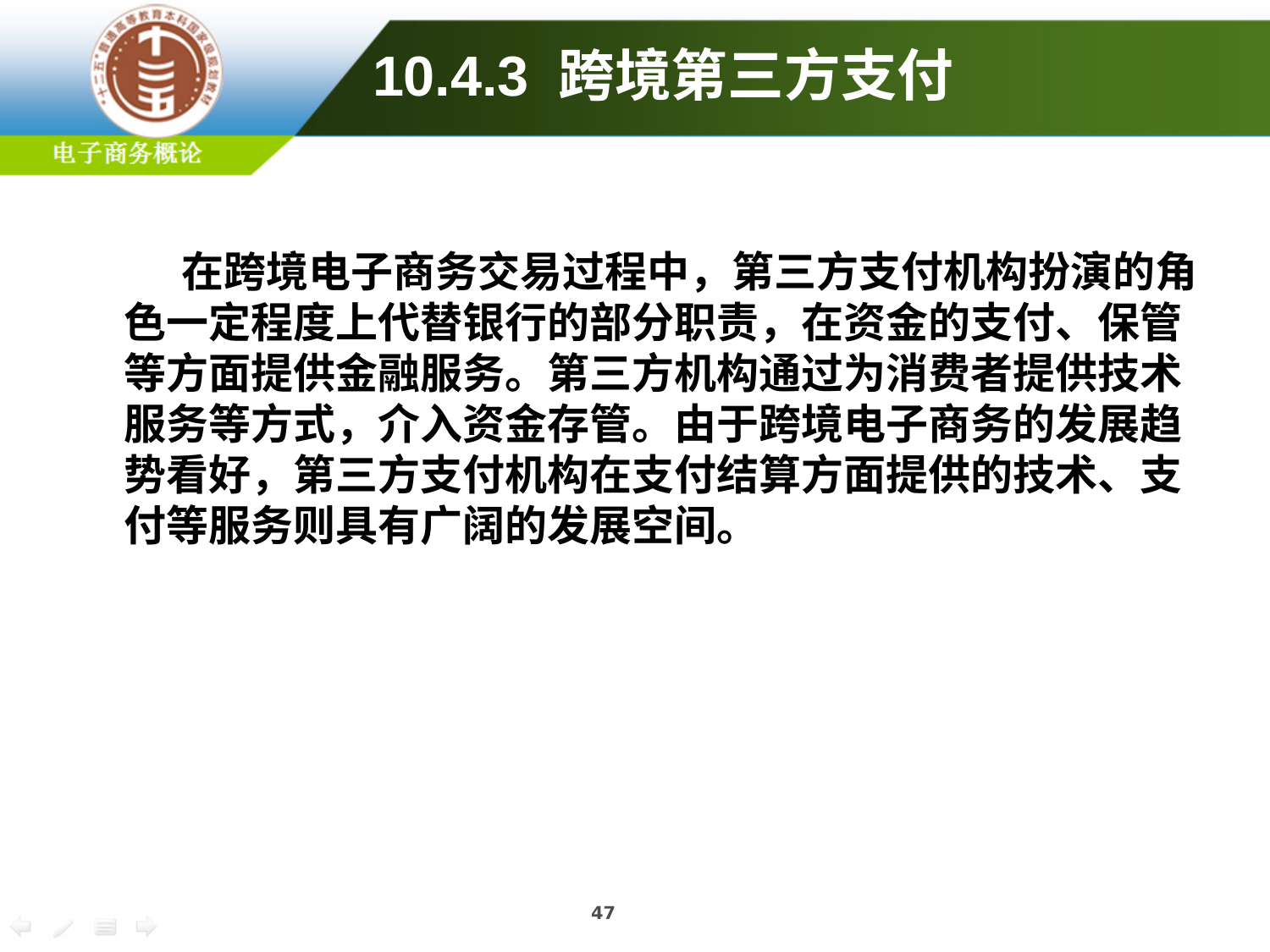

10.4.3 跨境第三方支付

          在跨境电子商务交易过程中，第三方支付机构扮演的角色一定程度上代替银行的部分职责，在资金的支付、保管等方面提供金融服务。第三方机构通过为消费者提供技术服务等方式，介入资金存管。由于跨境电子商务的发展趋势看好，第三方支付机构在支付结算方面提供的技术、支付等服务则具有广阔的发展空间。

47